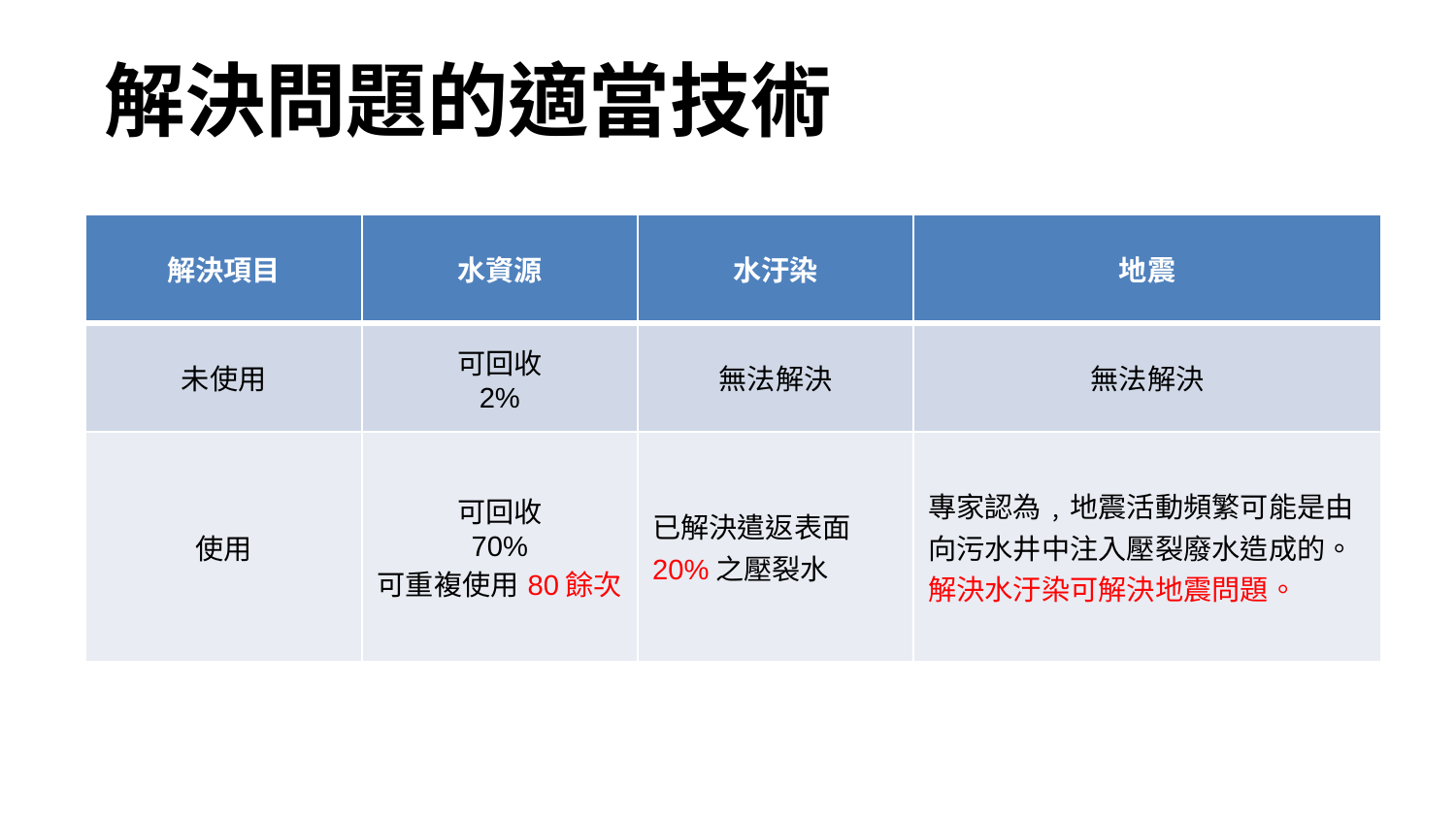

解決問題的適當技術
| 解決項目 | 水資源 | 水汙染 | 地震 |
| --- | --- | --- | --- |
| 未使用 | 可回收 2% | 無法解決 | 無法解決 |
| 使用 | 可回收 70% 可重複使用80餘次 | 已解決遣返表面20%之壓裂水 | 專家認為﹐地震活動頻繁可能是由向污水井中注入壓裂廢水造成的。解決水汙染可解決地震問題。 |